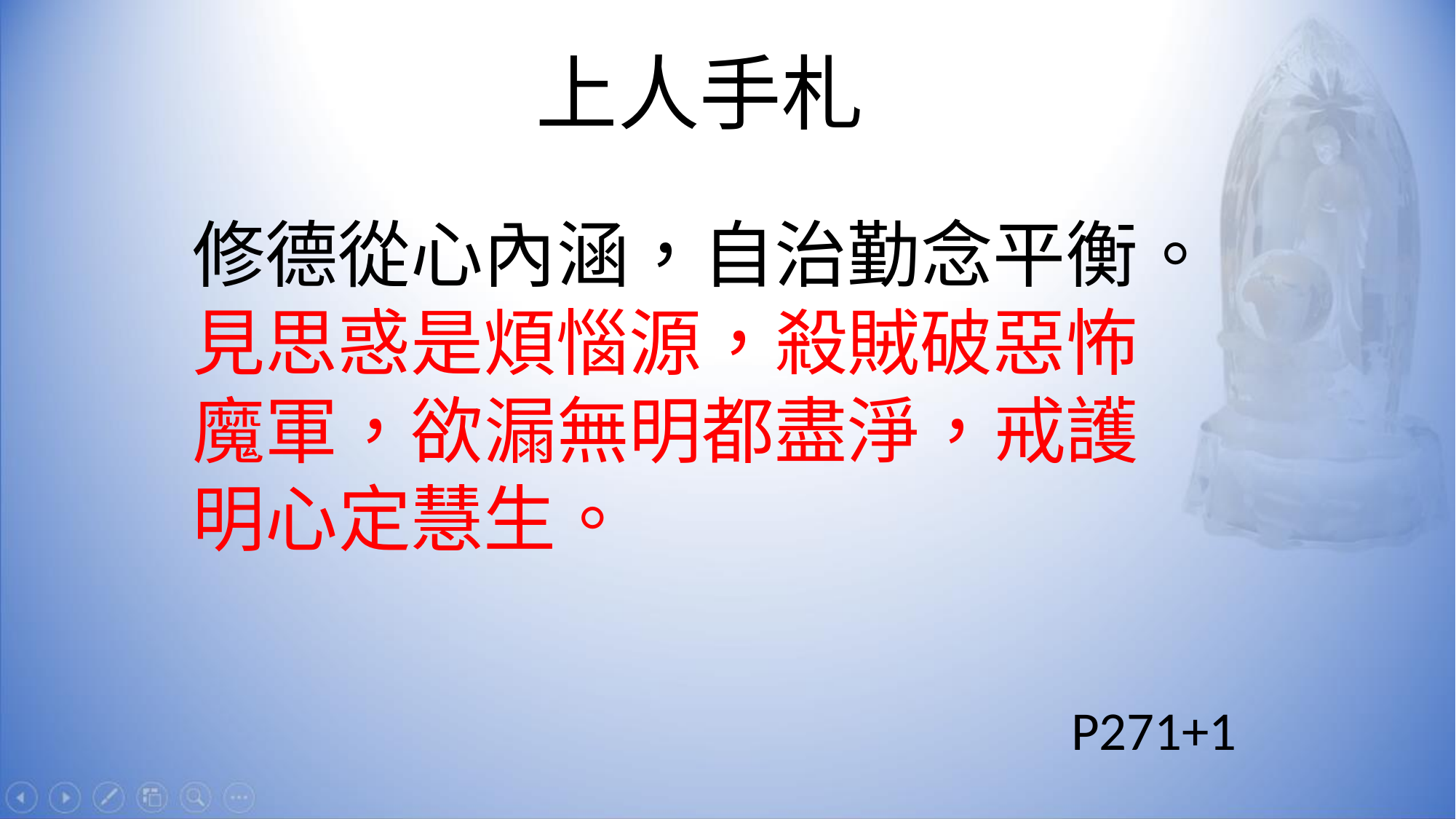

# 上人手札
修德從心內涵，自治勤念平衡。見思惑是煩惱源，殺賊破惡怖魔軍，欲漏無明都盡淨，戒護明心定慧生。
P271+1